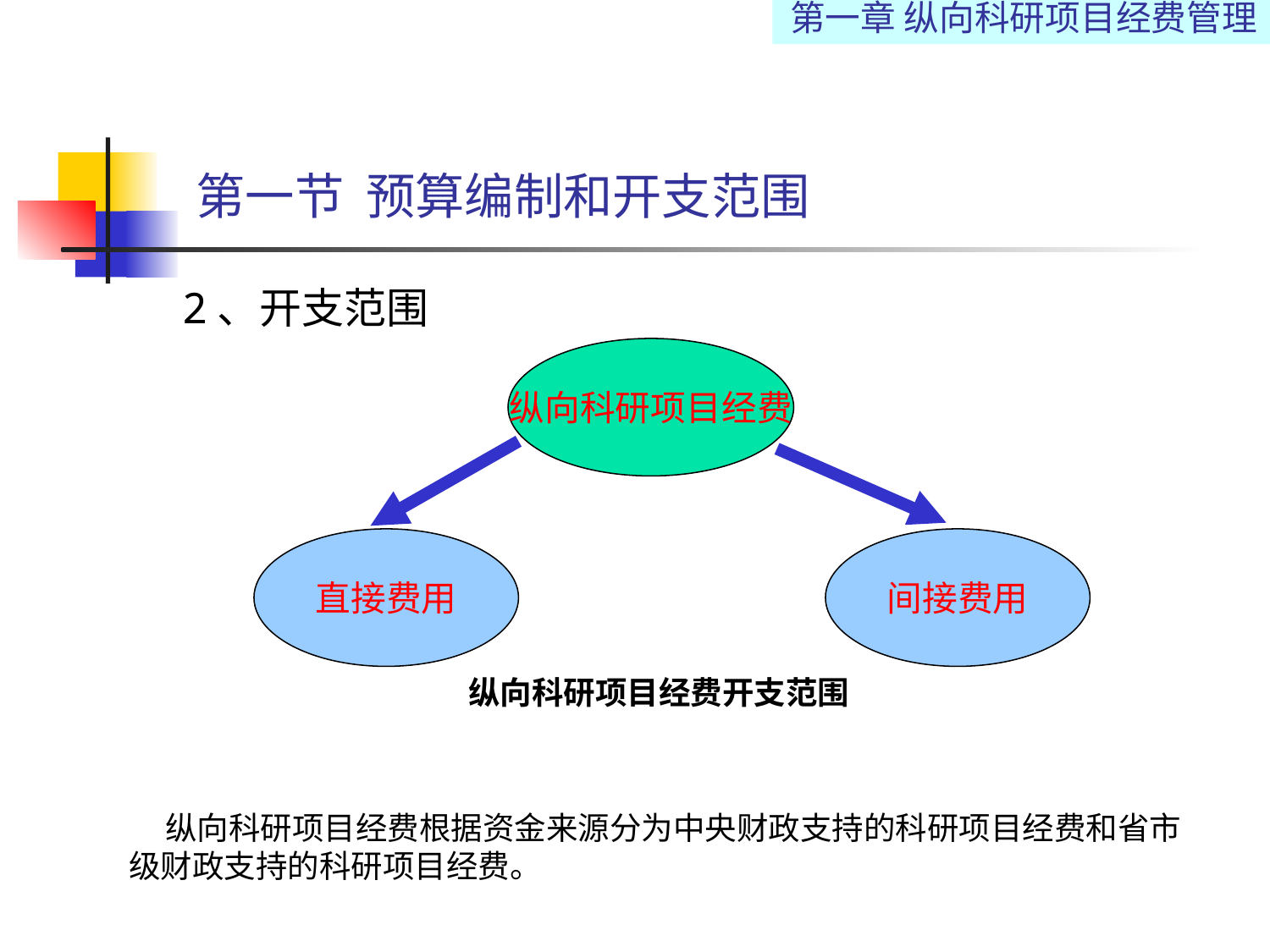

第一章 纵向科研项目经费管理
第一节  预算编制和开支范围
2、开支范围

纵向科研项目经费

直接费用
间接费用
  纵向科研项目经费开支范围
    纵向科研项目经费根据资金来源分为中央财政支持的科研项目经费和省市级财政支持的科研项目经费。